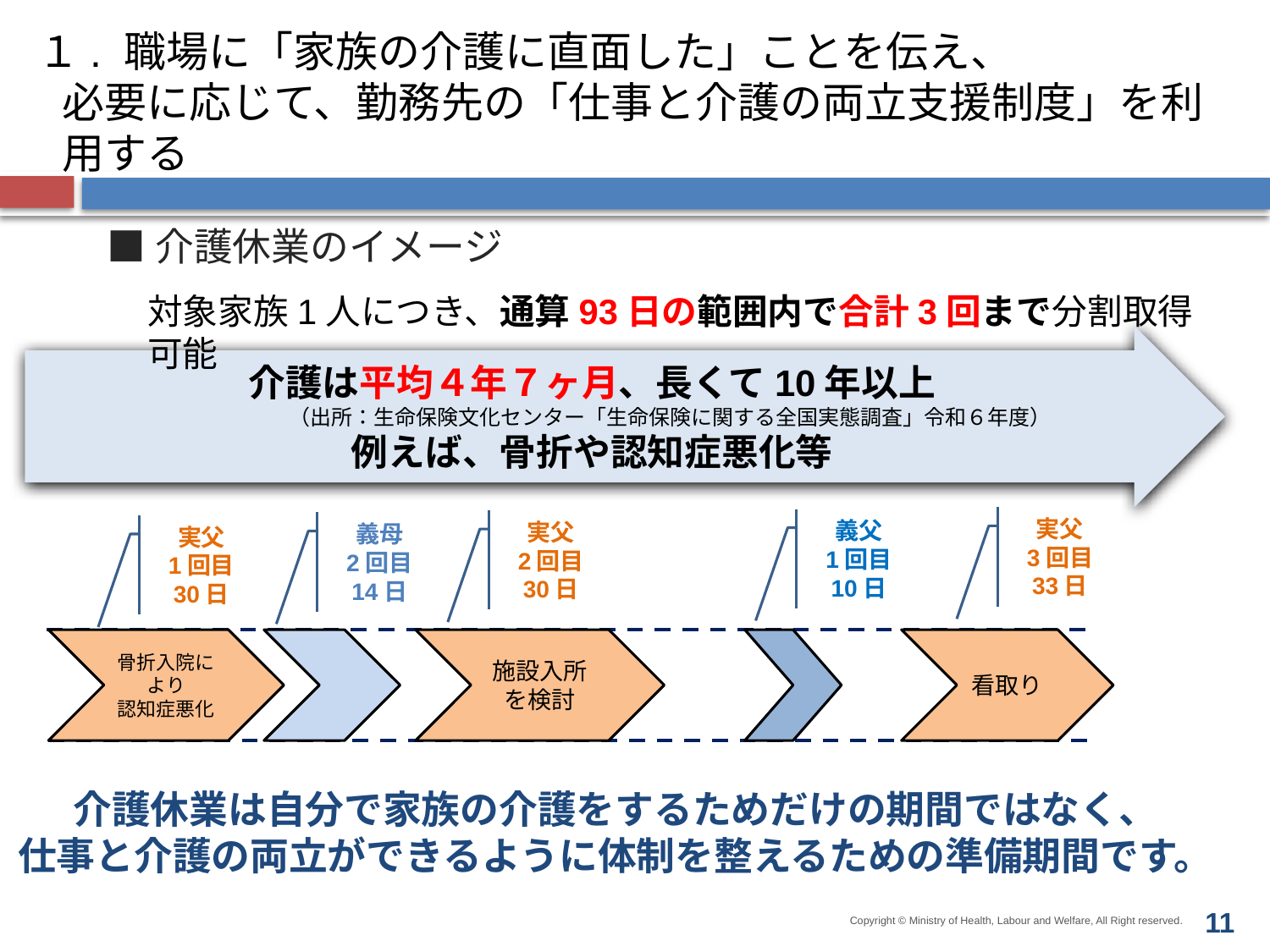

１. 職場に「家族の介護に直面した」ことを伝え、
必要に応じて、勤務先の「仕事と介護の両立支援制度」を利用する
■介護休業のイメージ
対象家族1人につき、通算93日の範囲内で合計3回まで分割取得可能
介護は平均４年７ヶ月、長くて10年以上
                               （出所：生命保険文化センター「生命保険に関する全国実態調査」令和６年度）
例えば、骨折や認知症悪化等
実父
3回目
33日
義父
1回目
10日
実父
2回目
30日
義母
2回目
14日
実父
1回目
30日
骨折入院により
認知症悪化

施設入所を検討

看取り
# 介護休業は自分で家族の介護をするためだけの期間ではなく、 仕事と介護の両立ができるように体制を整えるための準備期間です。
11